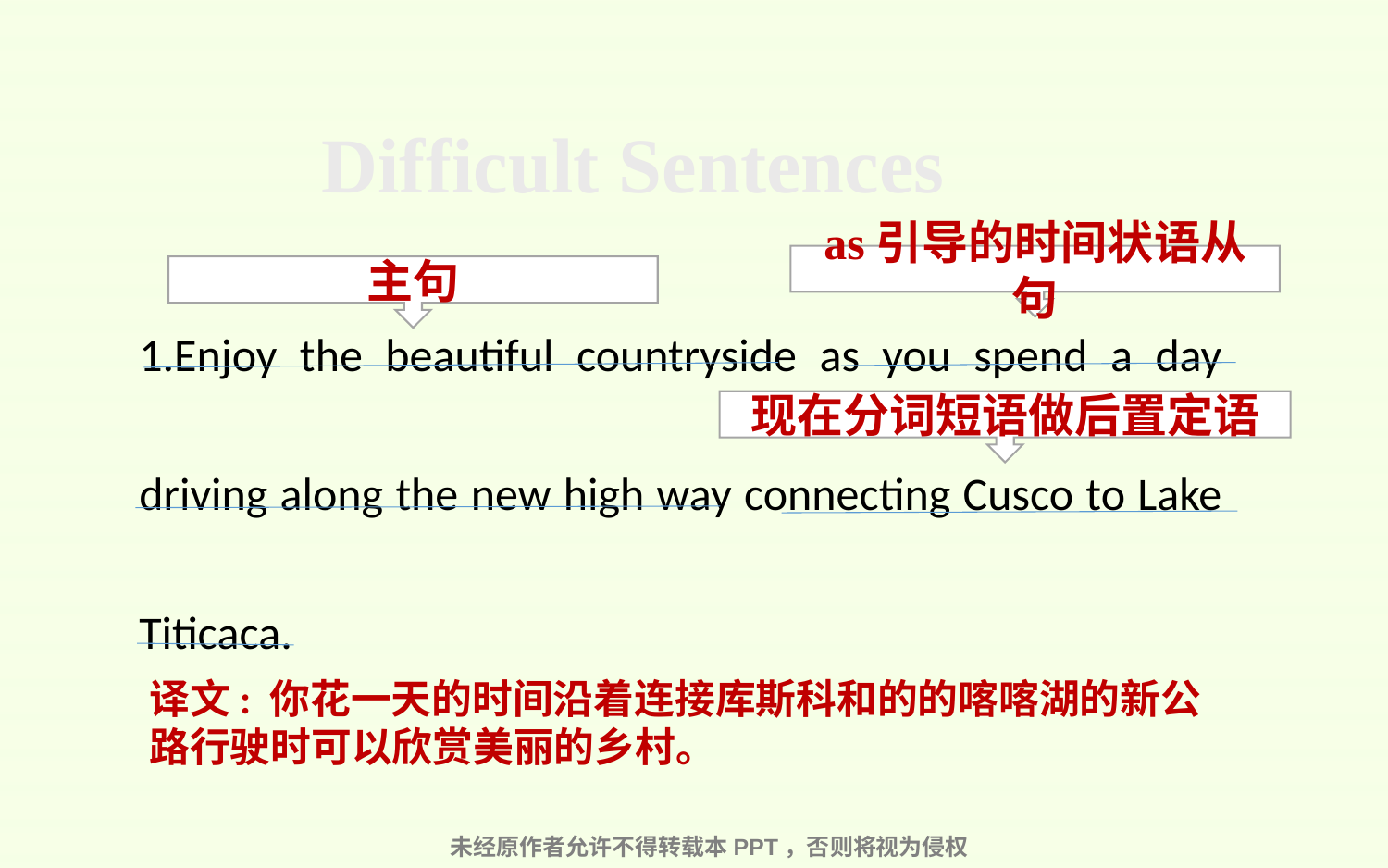

Difficult Sentences
1.Enjoy the beautiful countryside as you spend a day driving along the new high way connecting Cusco to Lake Titicaca.
as引导的时间状语从句
主句
现在分词短语做后置定语
译文: 你花一天的时间沿着连接库斯科和的的喀喀湖的新公路行驶时可以欣赏美丽的乡村。